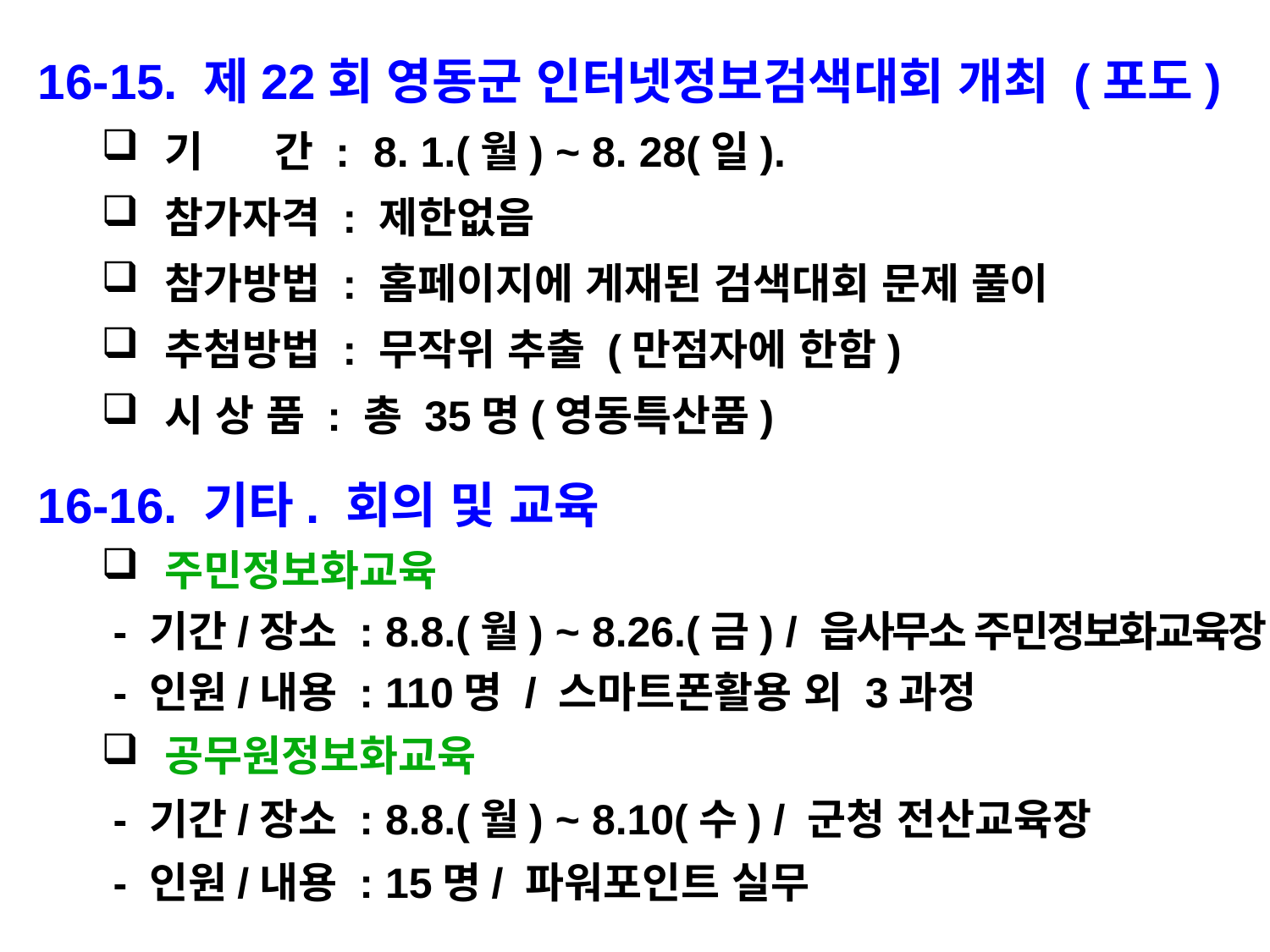

16-15. 제22회 영동군 인터넷정보검색대회 개최 (포도)
기      간 :  8. 1.(월) ~ 8. 28(일).
참가자격 : 제한없음
참가방법 : 홈페이지에 게재된 검색대회 문제 풀이
추첨방법 : 무작위 추출 (만점자에 한함)
시 상 품 : 총 35명(영동특산품)
16-16. 기타. 회의 및 교육
주민정보화교육
 - 기간/장소 : 8.8.(월) ~ 8.26.(금) / 읍사무소 주민정보화교육장
 - 인원/내용 : 110명 / 스마트폰활용 외 3과정
공무원정보화교육
 - 기간/장소 : 8.8.(월) ~ 8.10(수) / 군청 전산교육장
 - 인원/내용 : 15명/ 파워포인트 실무